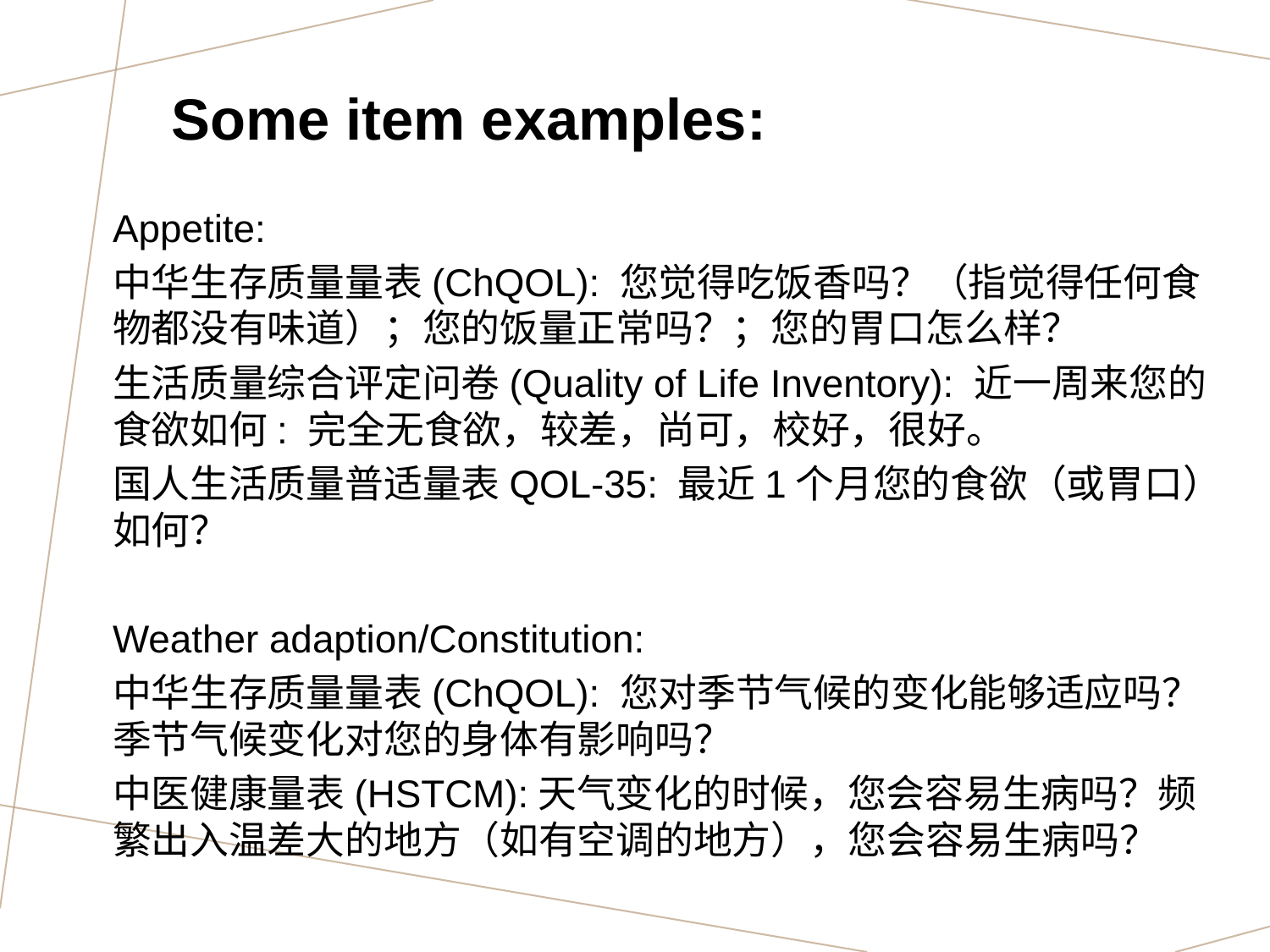

# Some item examples:
Appetite:
中华生存质量量表(ChQOL): 您觉得吃饭香吗？（指觉得任何食物都没有味道）；您的饭量正常吗？；您的胃口怎么样？
生活质量综合评定问卷(Quality of Life Inventory): 近一周来您的食欲如何: 完全无食欲，较差，尚可，校好，很好。
国人生活质量普适量表QOL-35: 最近1个月您的食欲（或胃口）如何？

Weather adaption/Constitution:
中华生存质量量表(ChQOL): 您对季节气候的变化能够适应吗？季节气候变化对您的身体有影响吗？
中医健康量表(HSTCM):天气变化的时候，您会容易生病吗？频繁出入温差大的地方（如有空调的地方），您会容易生病吗？